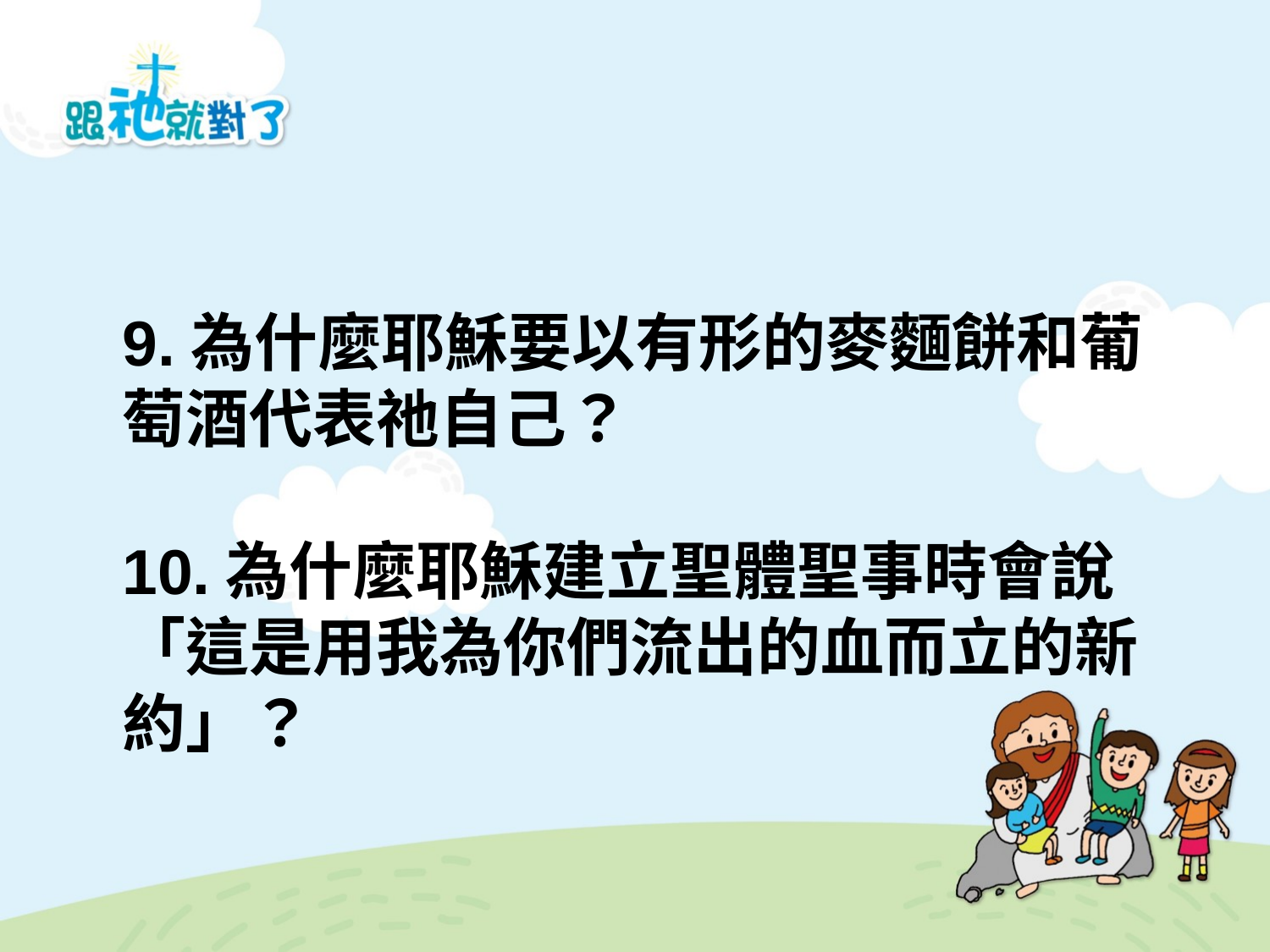

9.為什麼耶穌要以有形的麥麵餅和葡萄酒代表祂自己？

10.為什麼耶穌建立聖體聖事時會說「這是用我為你們流出的血而立的新約」？